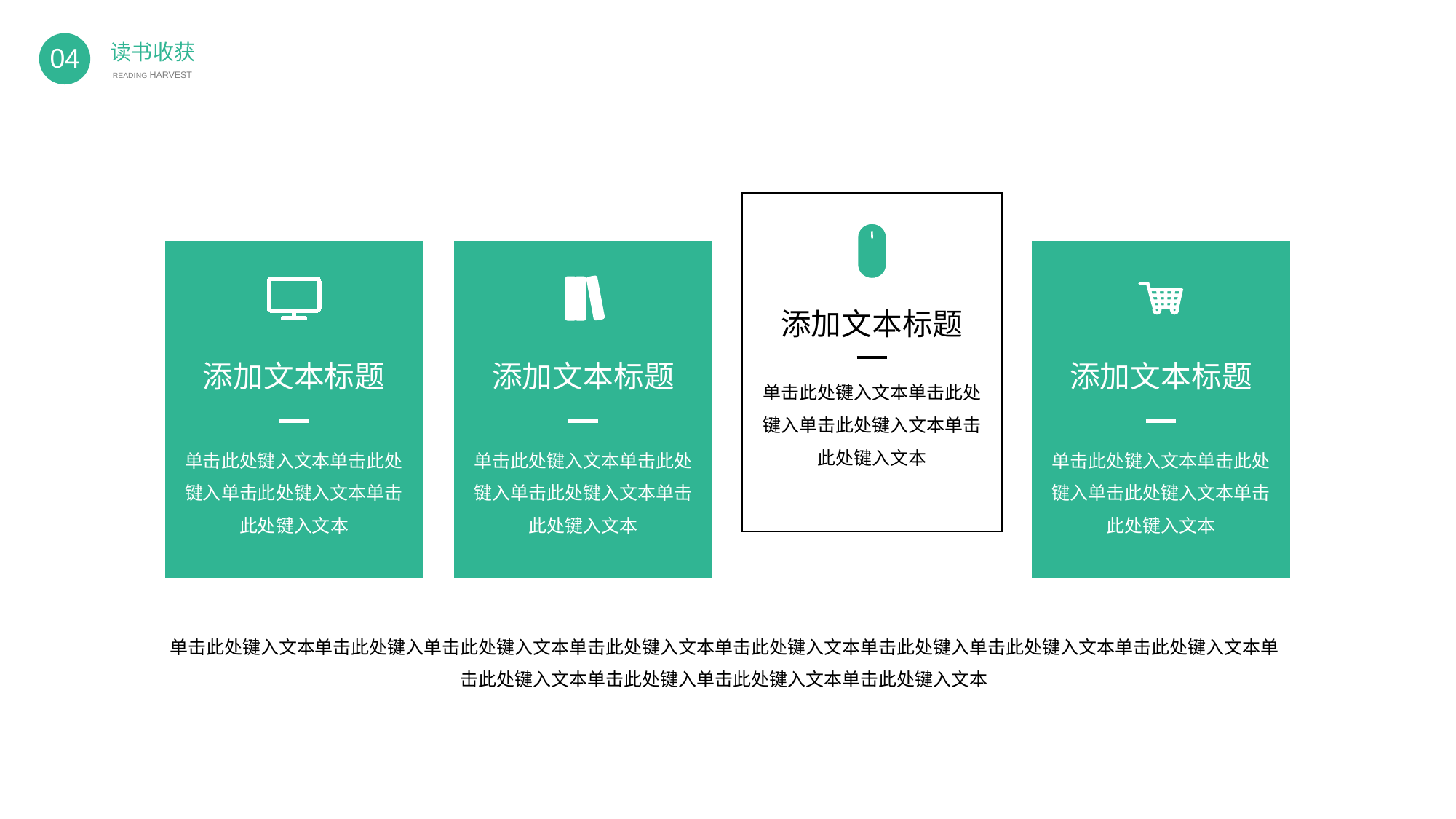

04
读书收获
READING HARVEST

添加文本标题
单击此处键入文本单击此处键入单击此处键入文本单击此处键入文本

添加文本标题
单击此处键入文本单击此处键入单击此处键入文本单击此处键入文本

添加文本标题
单击此处键入文本单击此处键入单击此处键入文本单击此处键入文本

添加文本标题
单击此处键入文本单击此处键入单击此处键入文本单击此处键入文本
单击此处键入文本单击此处键入单击此处键入文本单击此处键入文本单击此处键入文本单击此处键入单击此处键入文本单击此处键入文本单击此处键入文本单击此处键入单击此处键入文本单击此处键入文本